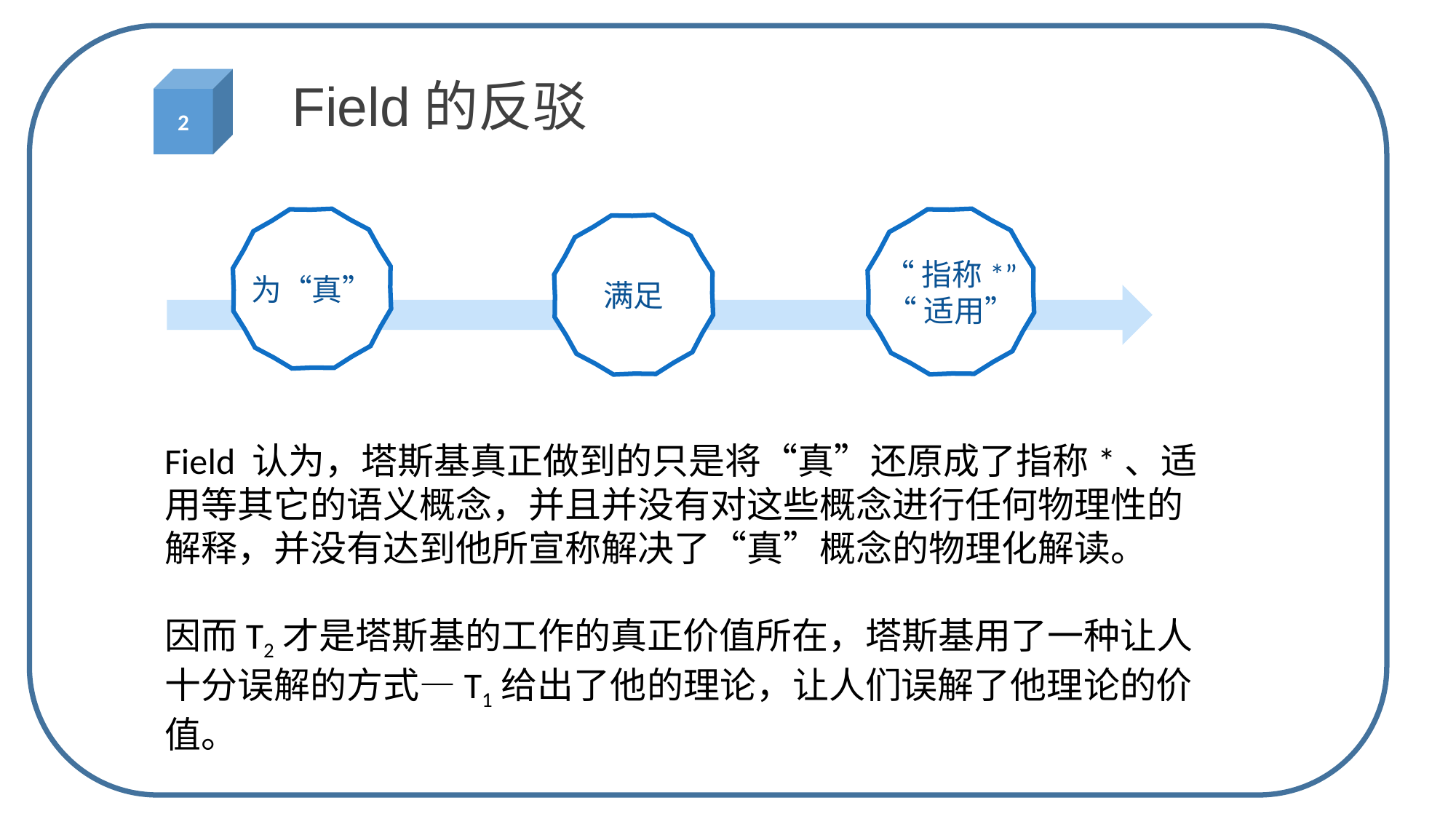

2
Field的反驳

为“真”
“指称*”
“适用”
满足

Field 认为，塔斯基真正做到的只是将“真”还原成了指称*、适用等其它的语义概念，并且并没有对这些概念进行任何物理性的解释，并没有达到他所宣称解决了“真”概念的物理化解读。

因而T2才是塔斯基的工作的真正价值所在，塔斯基用了一种让人十分误解的方式—T1给出了他的理论，让人们误解了他理论的价值。